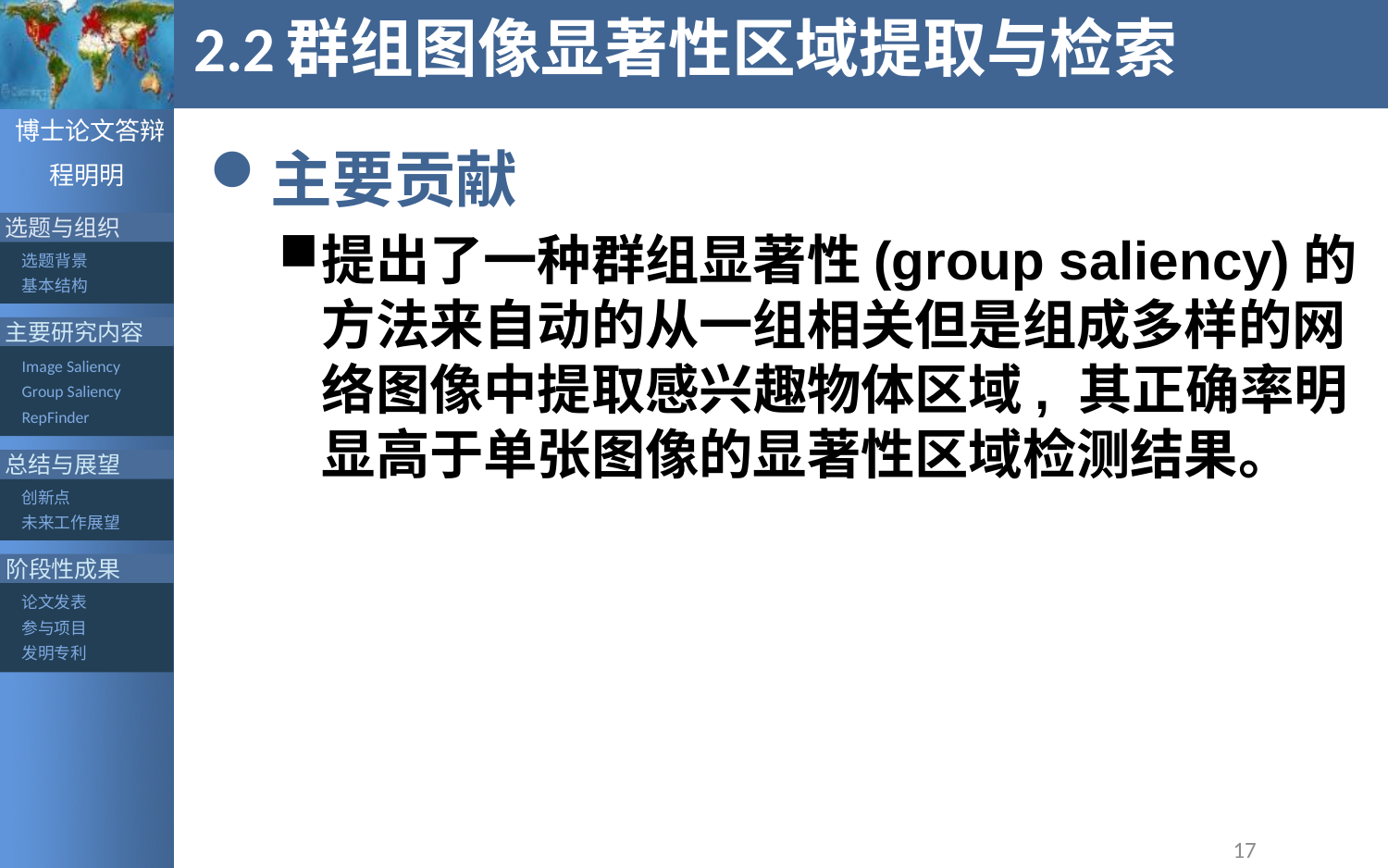

# 2.2群组图像显著性区域提取与检索
主要贡献
提出了一种群组显著性(group saliency)的方法来自动的从一组相关但是组成多样的网络图像中提取感兴趣物体区域, 其正确率明显高于单张图像的显著性区域检测结果。
17